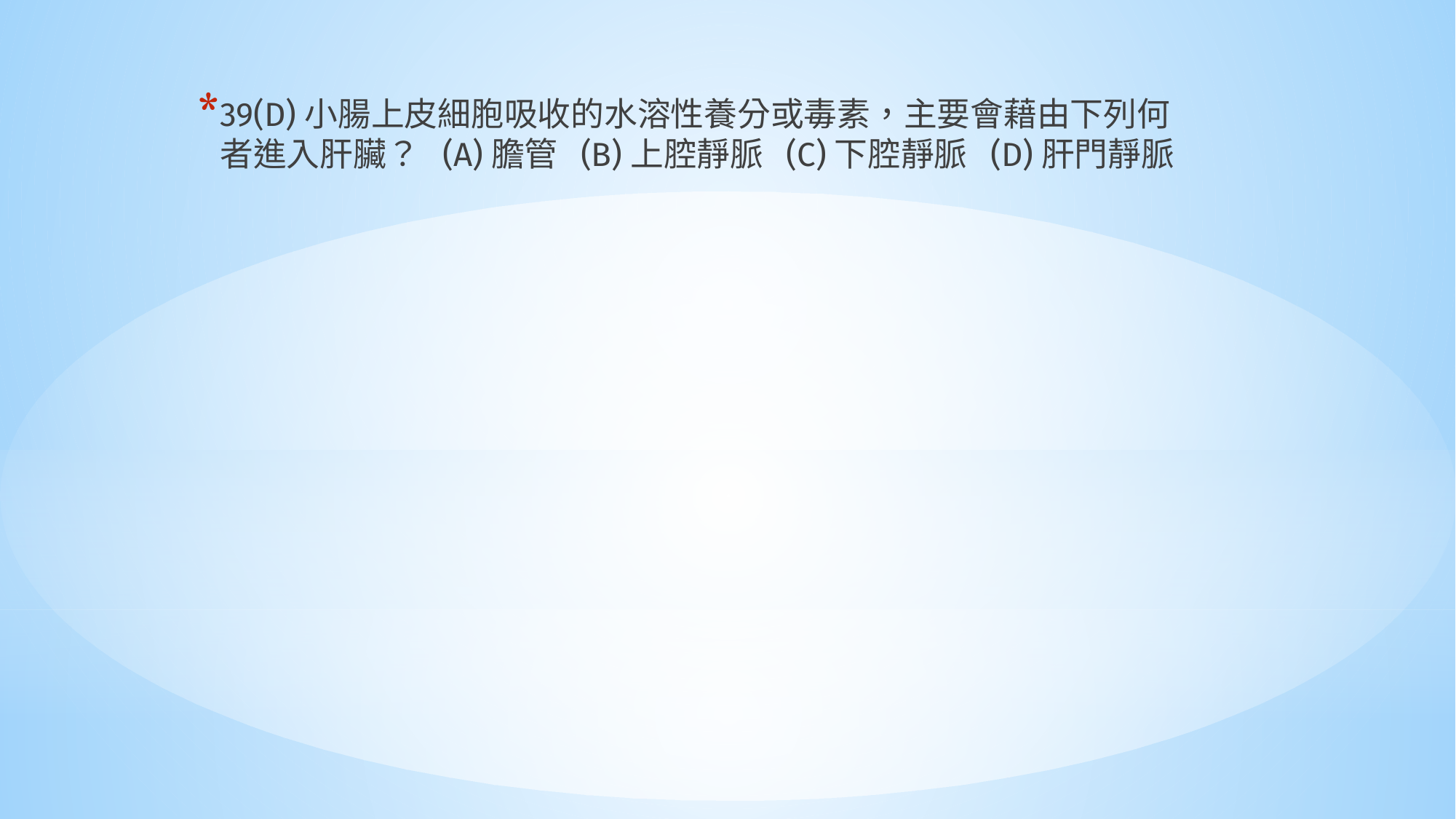

39(D)小腸上皮細胞吸收的水溶性養分或毒素，主要會藉由下列何者進入肝臟？  (A)膽管  (B)上腔靜脈  (C)下腔靜脈  (D)肝門靜脈
#